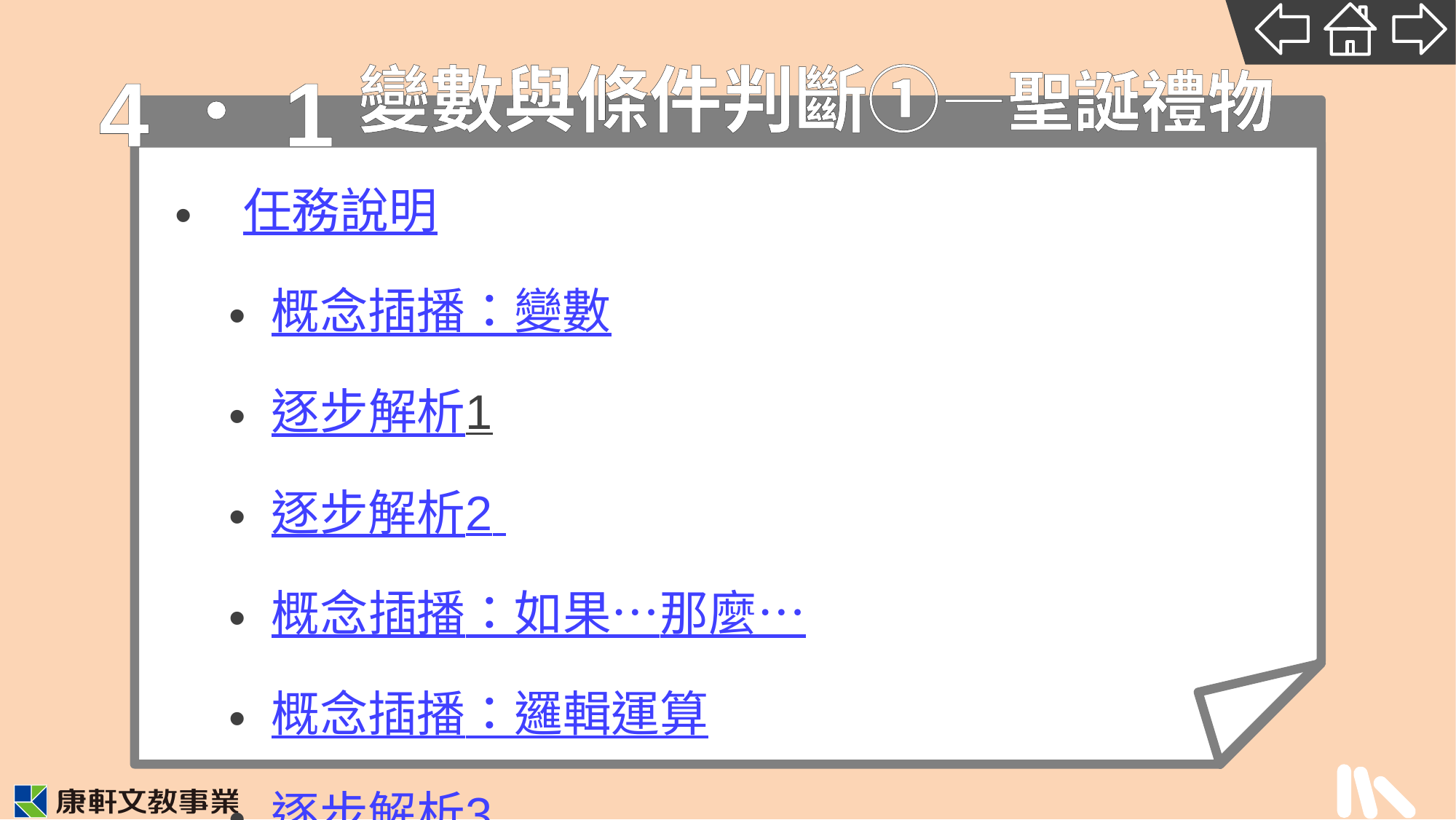

4．1
# 變數與條件判斷①—聖誕禮物
任務說明
概念插播：變數
逐步解析1
逐步解析2
概念插播：如果…那麼…
概念插播：邏輯運算
逐步解析3